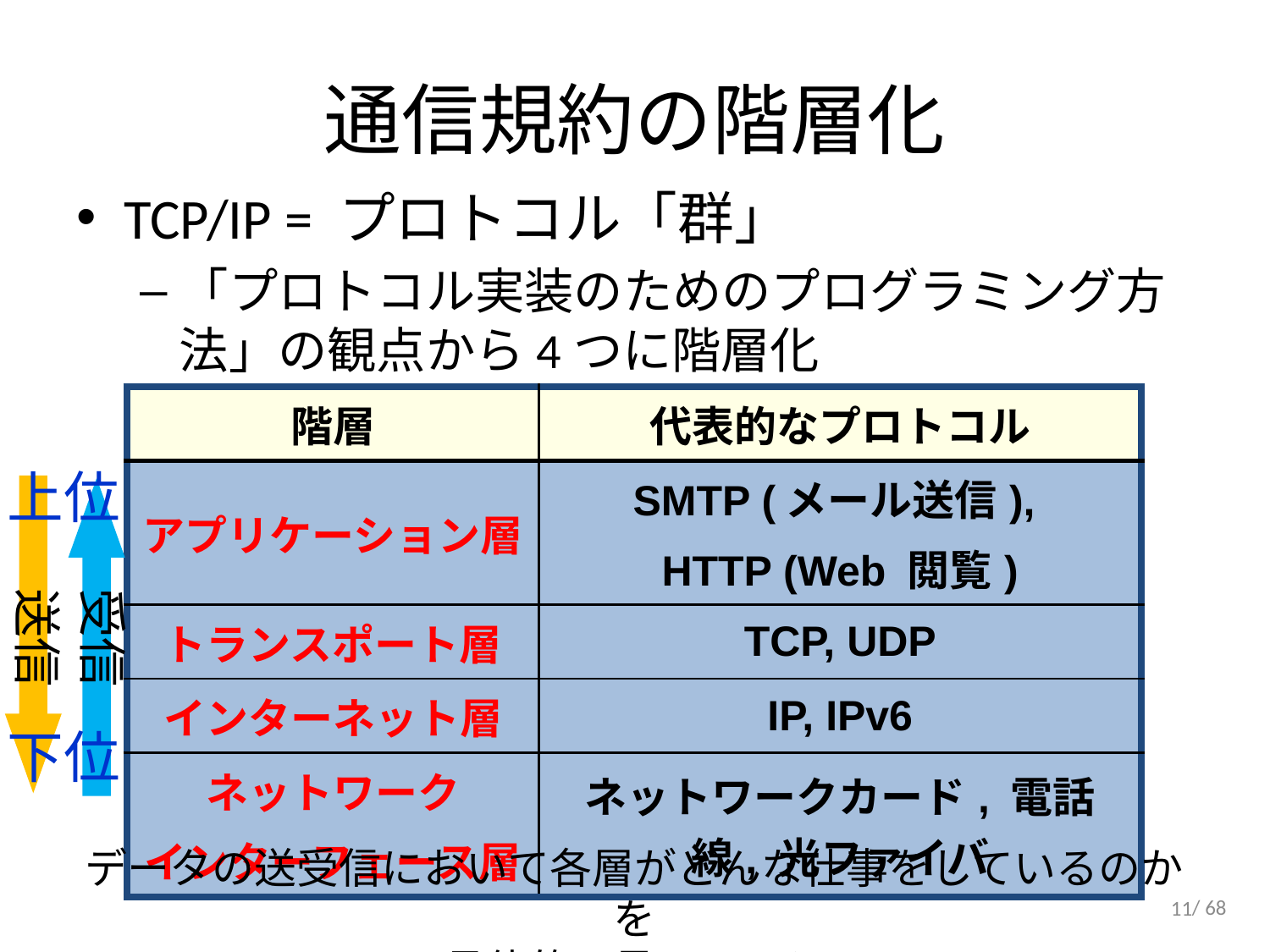

# 通信規約の階層化
TCP/IP = プロトコル「群」
「プロトコル実装のためのプログラミング方法」の観点から4つに階層化
| 階層 | 代表的なプロトコル |
| --- | --- |
| アプリケーション層 | SMTP (メール送信), HTTP (Web 閲覧) |
| トランスポート層 | TCP, UDP |
| インターネット層 | IP, IPv6 |
| ネットワーク インターフェース層 | ネットワークカード, 電話線, 光ファイバ |
上位

送信
受信
下位
データの送受信において各層がどんな仕事をしているのかを
具体的に見ていこう
11